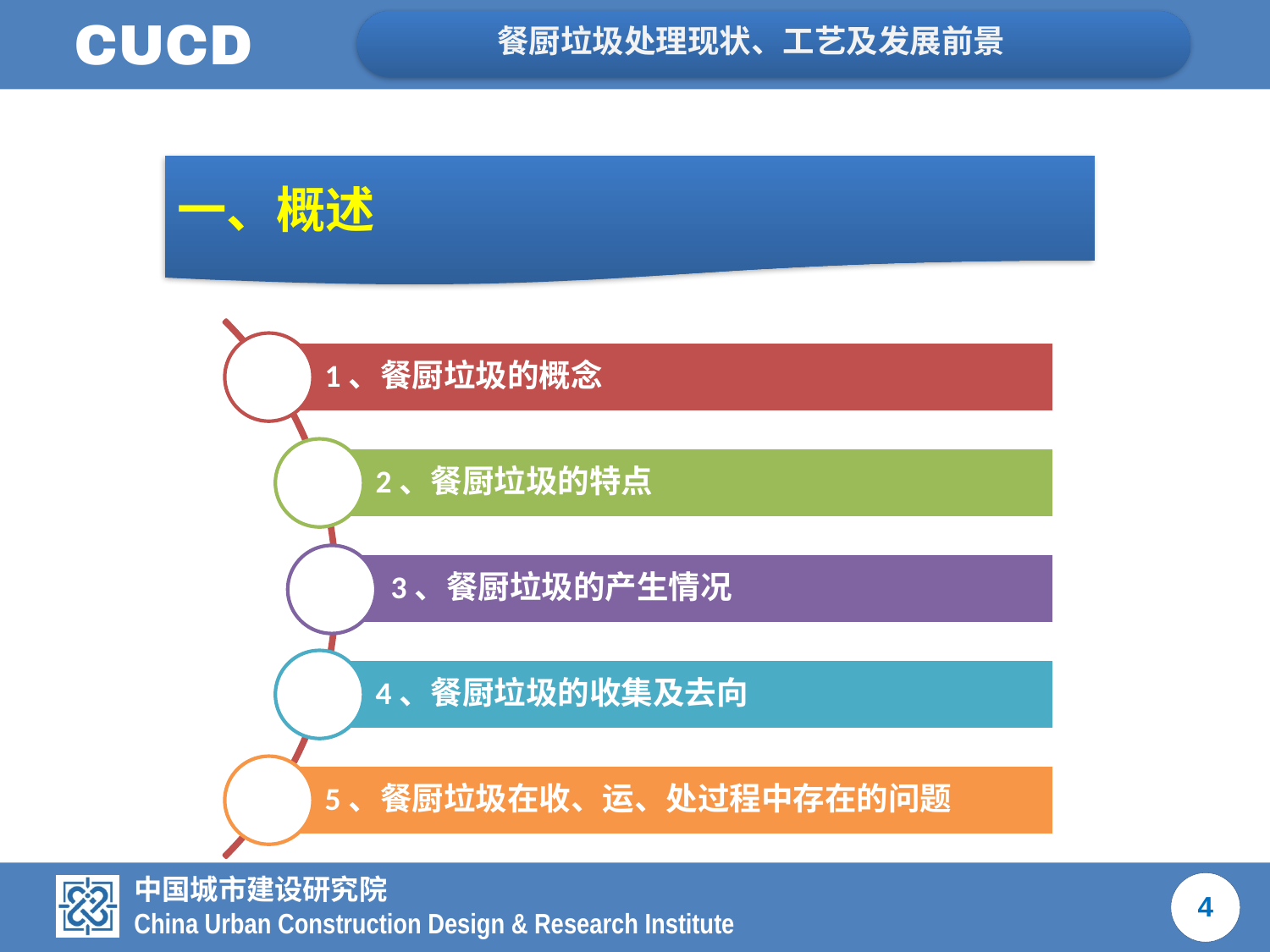

一、概述
1、餐厨垃圾的概念
2、餐厨垃圾的特点
3、餐厨垃圾的产生情况
4、餐厨垃圾的收集及去向
5、餐厨垃圾在收、运、处过程中存在的问题
4